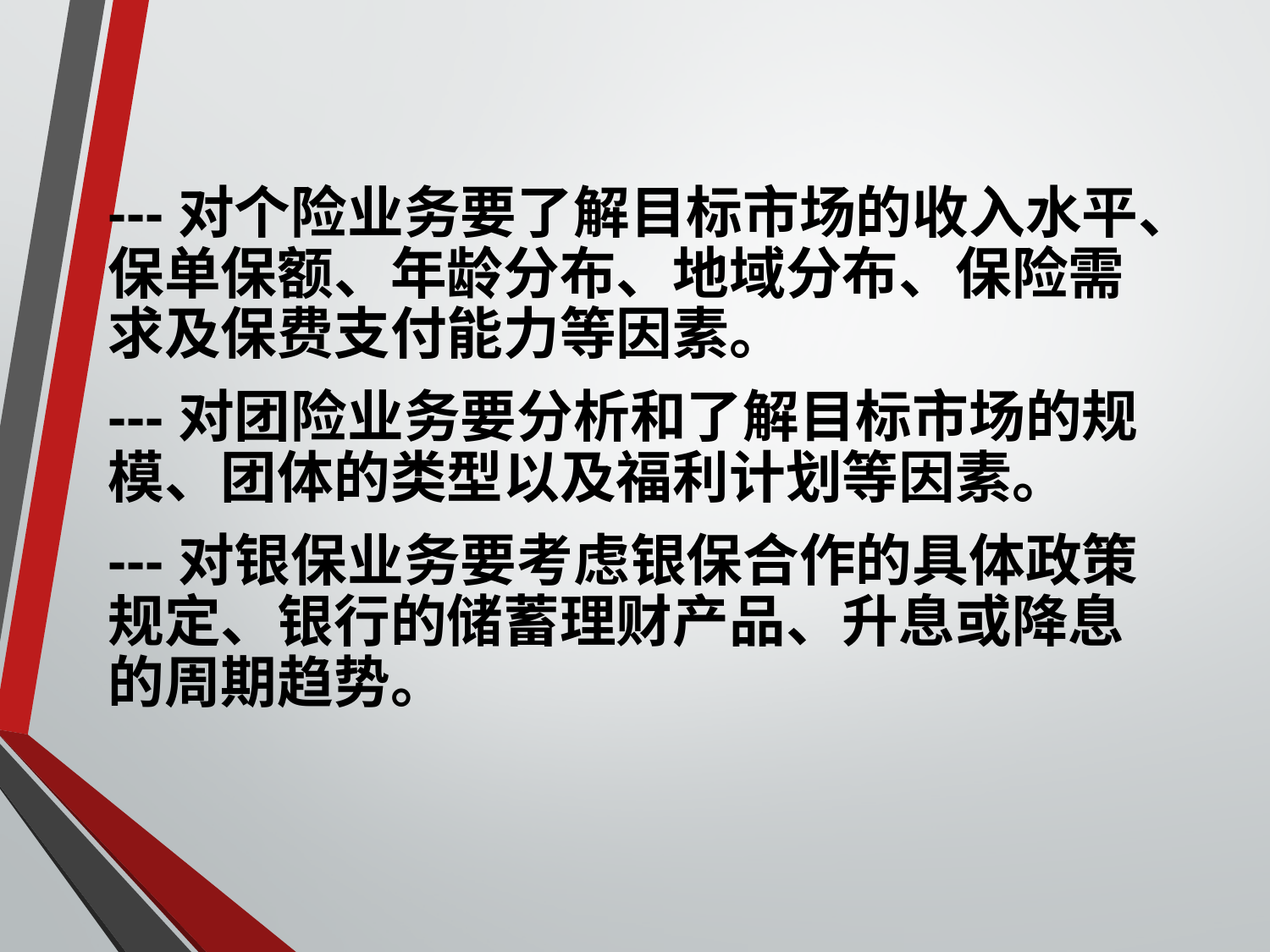

---对个险业务要了解目标市场的收入水平、保单保额、年龄分布、地域分布、保险需求及保费支付能力等因素。
---对团险业务要分析和了解目标市场的规模、团体的类型以及福利计划等因素。
---对银保业务要考虑银保合作的具体政策规定、银行的储蓄理财产品、升息或降息的周期趋势。